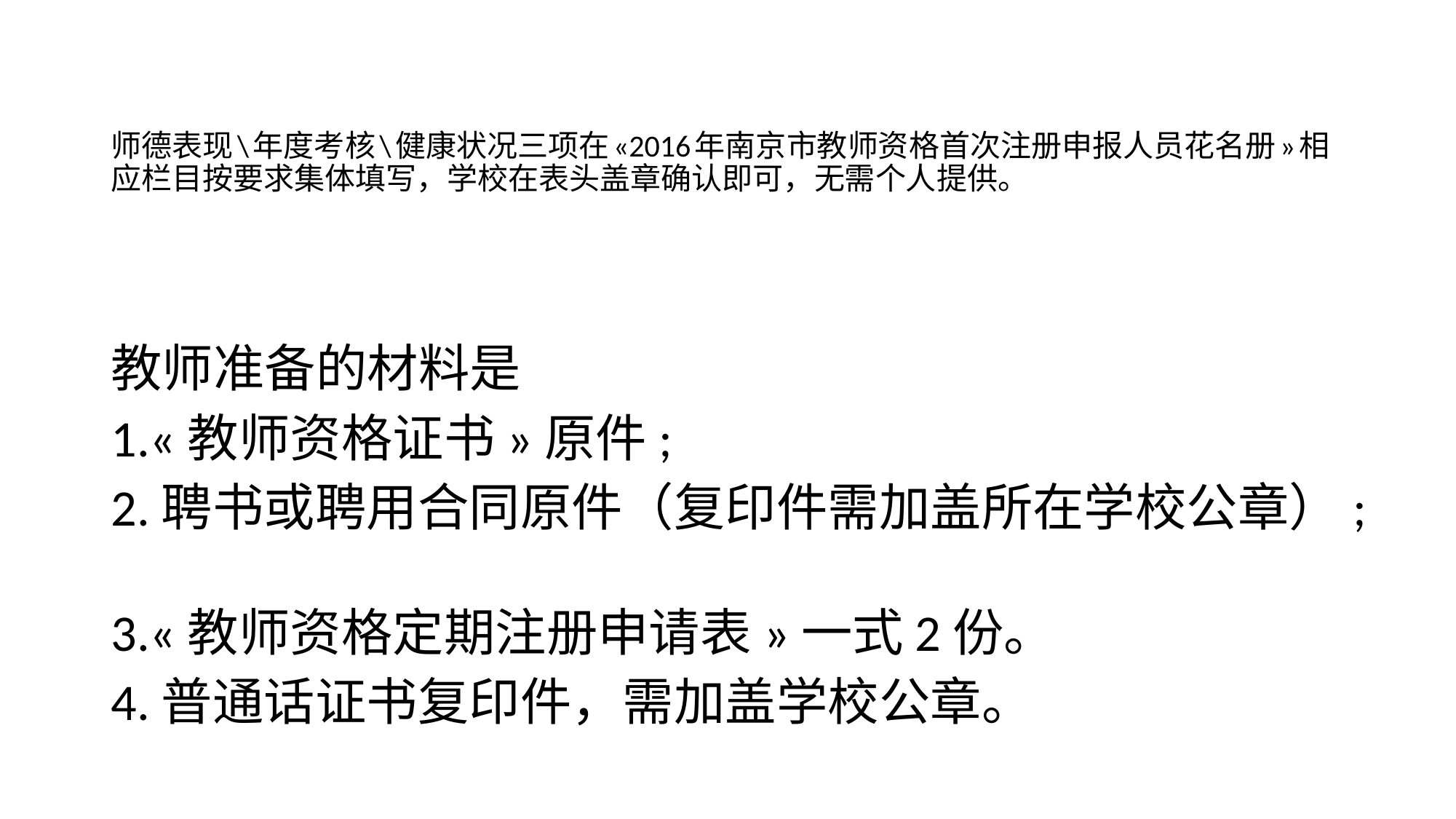

# 师德表现\年度考核\健康状况三项在«2016年南京市教师资格首次注册申报人员花名册»相应栏目按要求集体填写，学校在表头盖章确认即可，无需个人提供。

教师准备的材料是
1.«教师资格证书»原件;
2.聘书或聘用合同原件（复印件需加盖所在学校公章）;
3.«教师资格定期注册申请表»一式2份。
4.普通话证书复印件，需加盖学校公章。